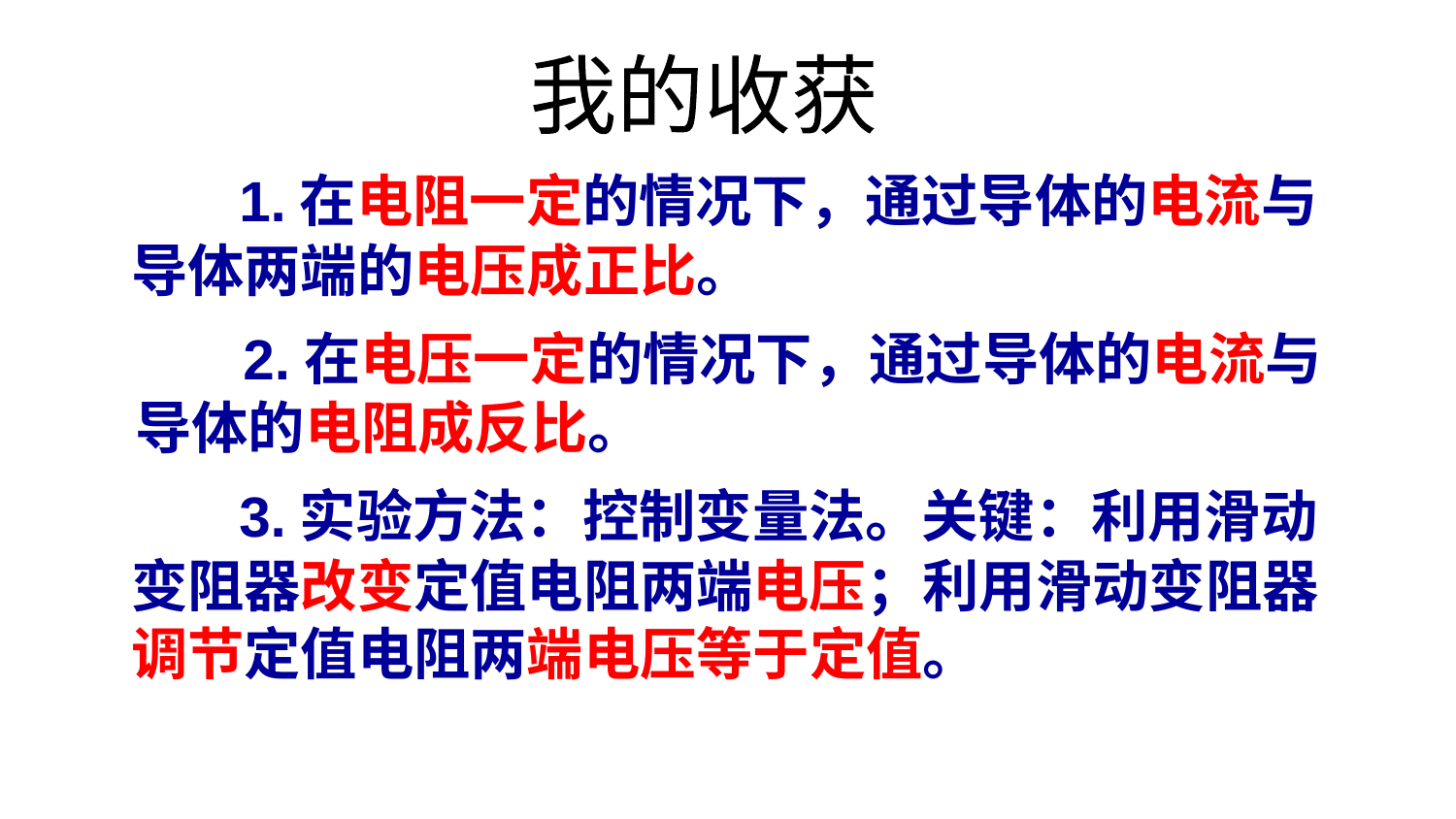

我的收获
      1.在电阻一定的情况下，通过导体的电流与导体两端的电压成正比。
      2.在电压一定的情况下，通过导体的电流与导体的电阻成反比。
      3.实验方法：控制变量法。关键：利用滑动变阻器改变定值电阻两端电压；利用滑动变阻器调节定值电阻两端电压等于定值。